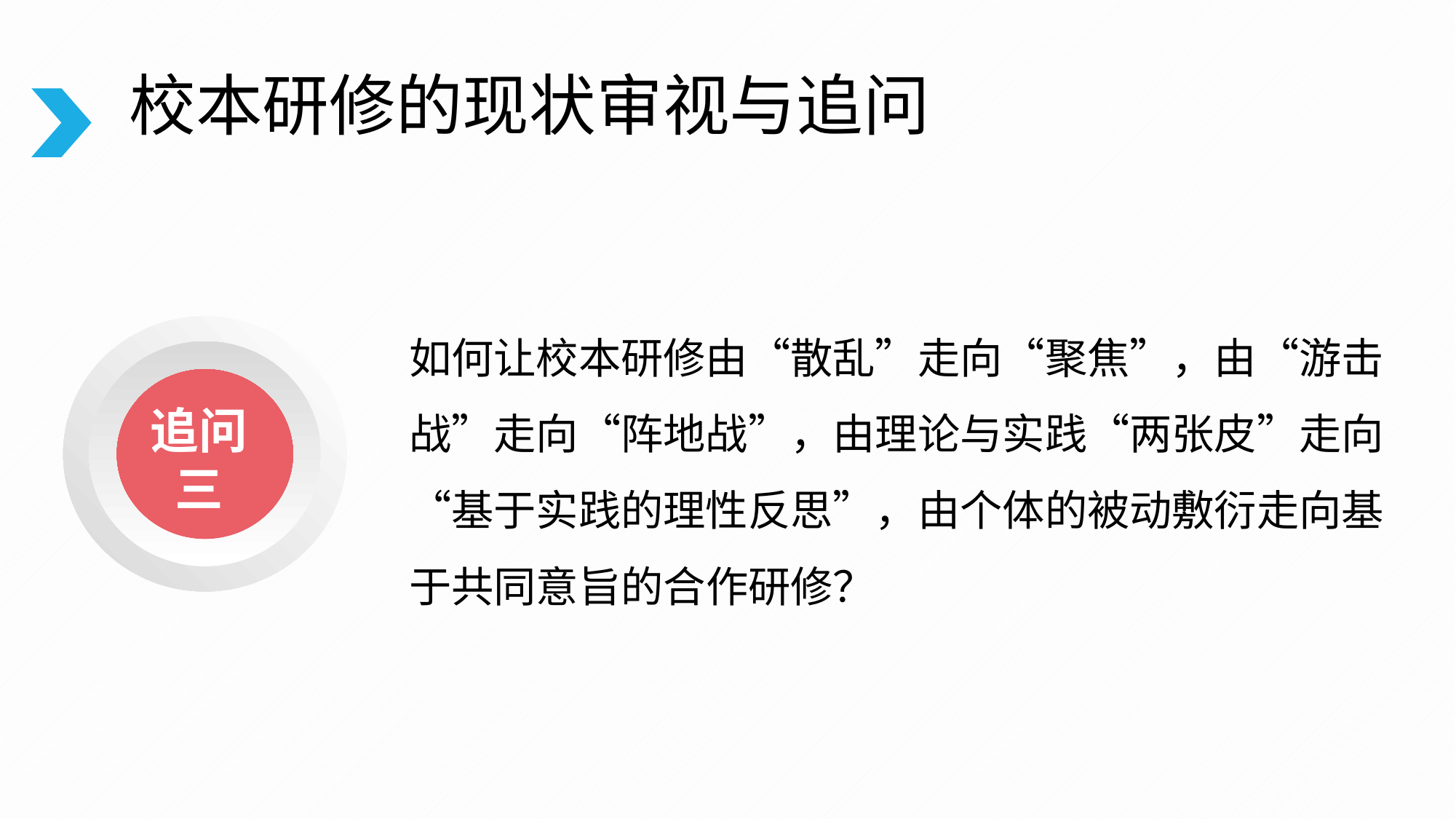

校本研修的现状审视与追问
如何让校本研修由“散乱”走向“聚焦”，由“游击战”走向“阵地战”，由理论与实践“两张皮”走向“基于实践的理性反思”，由个体的被动敷衍走向基于共同意旨的合作研修？

追问三